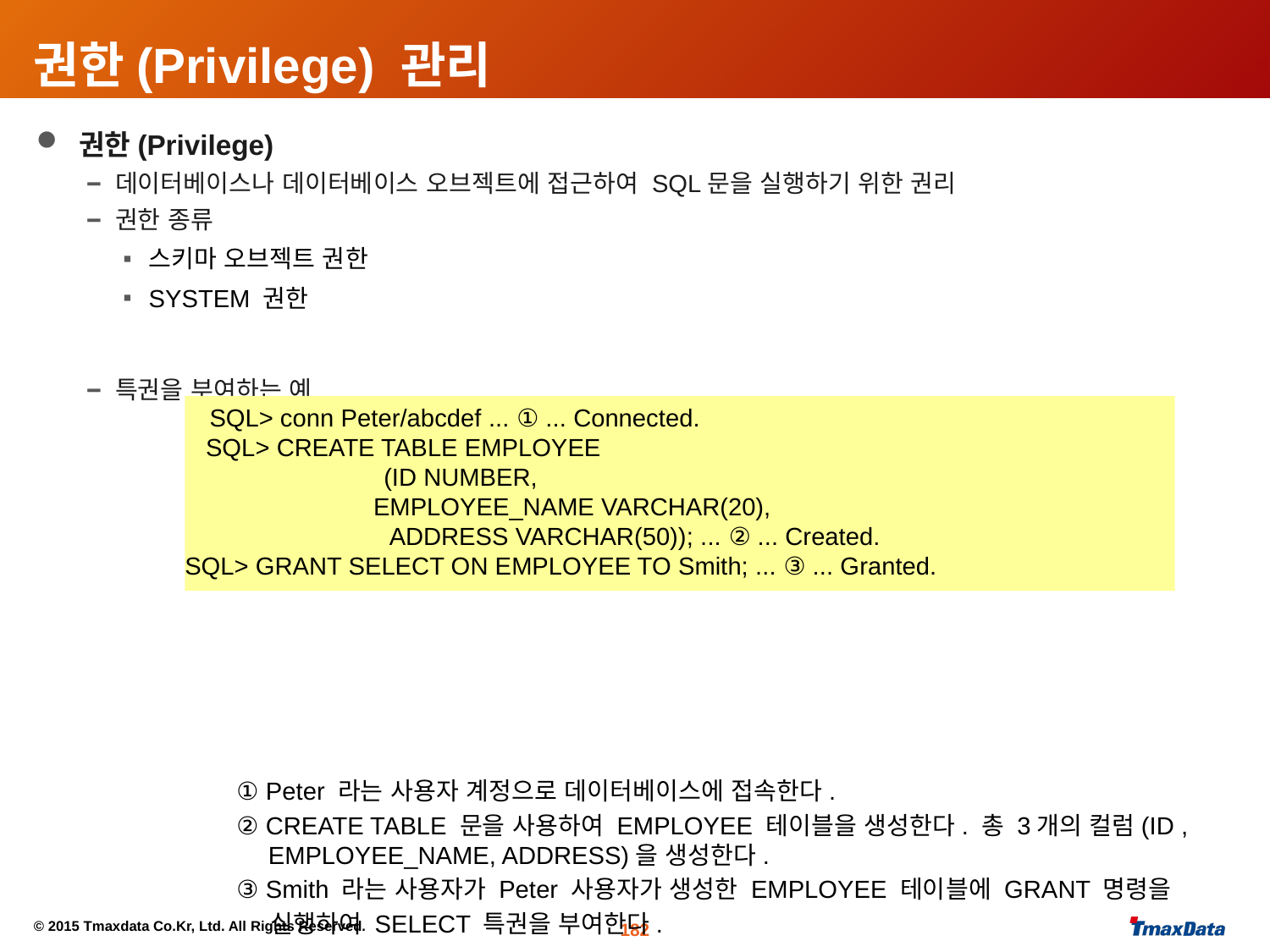

# 권한(Privilege) 관리
 권한(Privilege)
 데이터베이스나 데이터베이스 오브젝트에 접근하여 SQL문을 실행하기 위한 권리
 권한 종류
스키마 오브젝트 권한
SYSTEM 권한

 특권을 부여하는 예

① Peter 라는 사용자 계정으로 데이터베이스에 접속한다.
② CREATE TABLE 문을 사용하여 EMPLOYEE 테이블을 생성한다. 총 3개의 컬럼(ID , EMPLOYEE_NAME, ADDRESS)을 생성한다.
③ Smith 라는 사용자가 Peter 사용자가 생성한 EMPLOYEE 테이블에 GRANT 명령을
    실행하여 SELECT 특권을 부여한다.

이제 사용자 Smith는 Peter의 EMPLOYEE 테이블을 조회할 수 있다.
SQL> conn Peter/abcdef ... ① ... Connected.
   SQL> CREATE TABLE EMPLOYEE
                         (ID NUMBER,
                           EMPLOYEE_NAME VARCHAR(20),
                          ADDRESS VARCHAR(50)); ... ② ... Created.
SQL> GRANT SELECT ON EMPLOYEE TO Smith; ... ③ ... Granted.